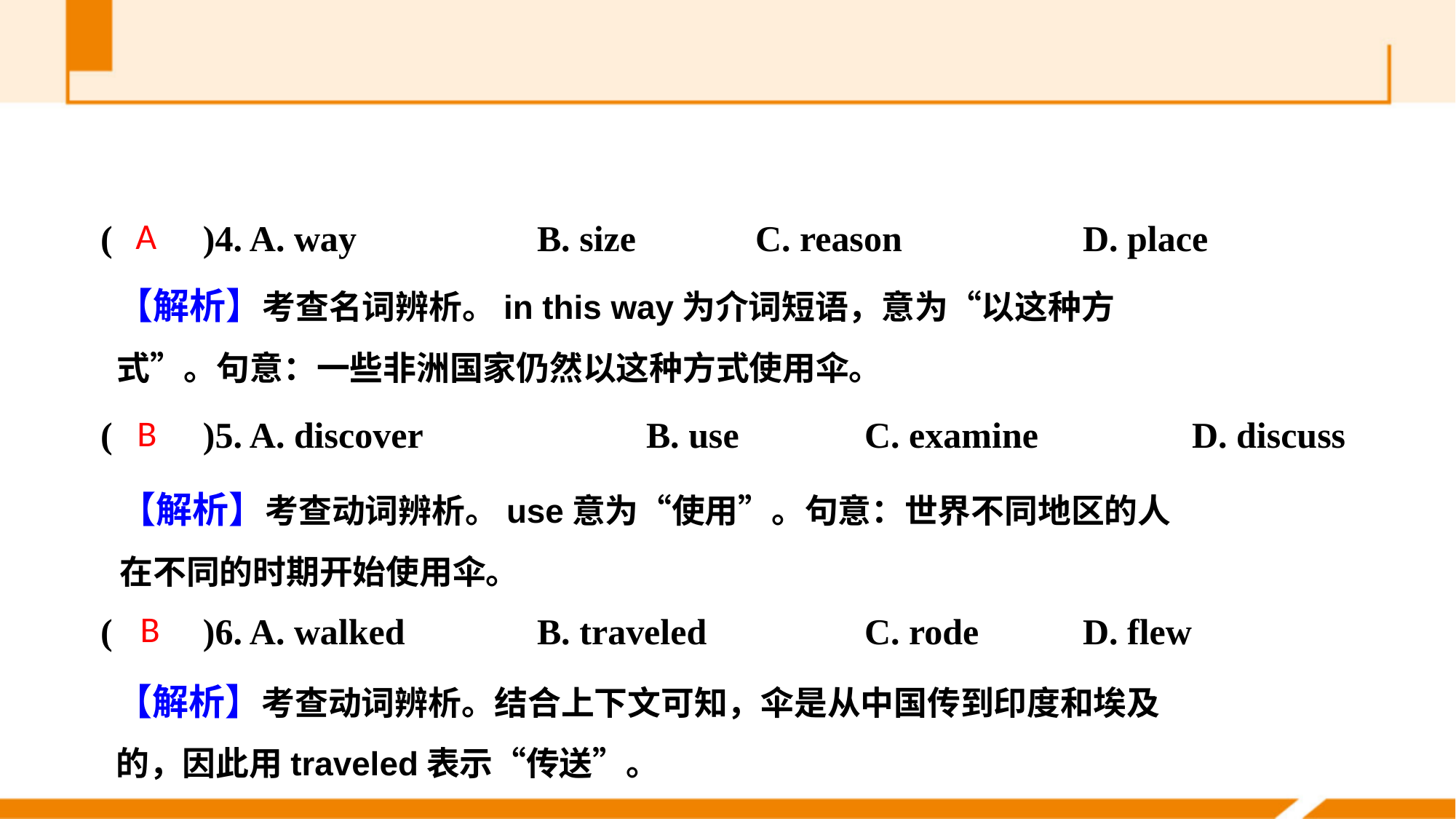

(　　)4. A. way  		B. size		C. reason  		D. place

(　　)5. A. discover  		B. use		C. examine  		D. discuss

(　　)6. A. walked  		B. traveled		C. rode  	D. flew
A
【解析】考查名词辨析。in this way为介词短语，意为“以这种方式”。句意：一些非洲国家仍然以这种方式使用伞。
B
【解析】考查动词辨析。use意为“使用”。句意：世界不同地区的人在不同的时期开始使用伞。
B
【解析】考查动词辨析。结合上下文可知，伞是从中国传到印度和埃及的，因此用traveled表示“传送”。